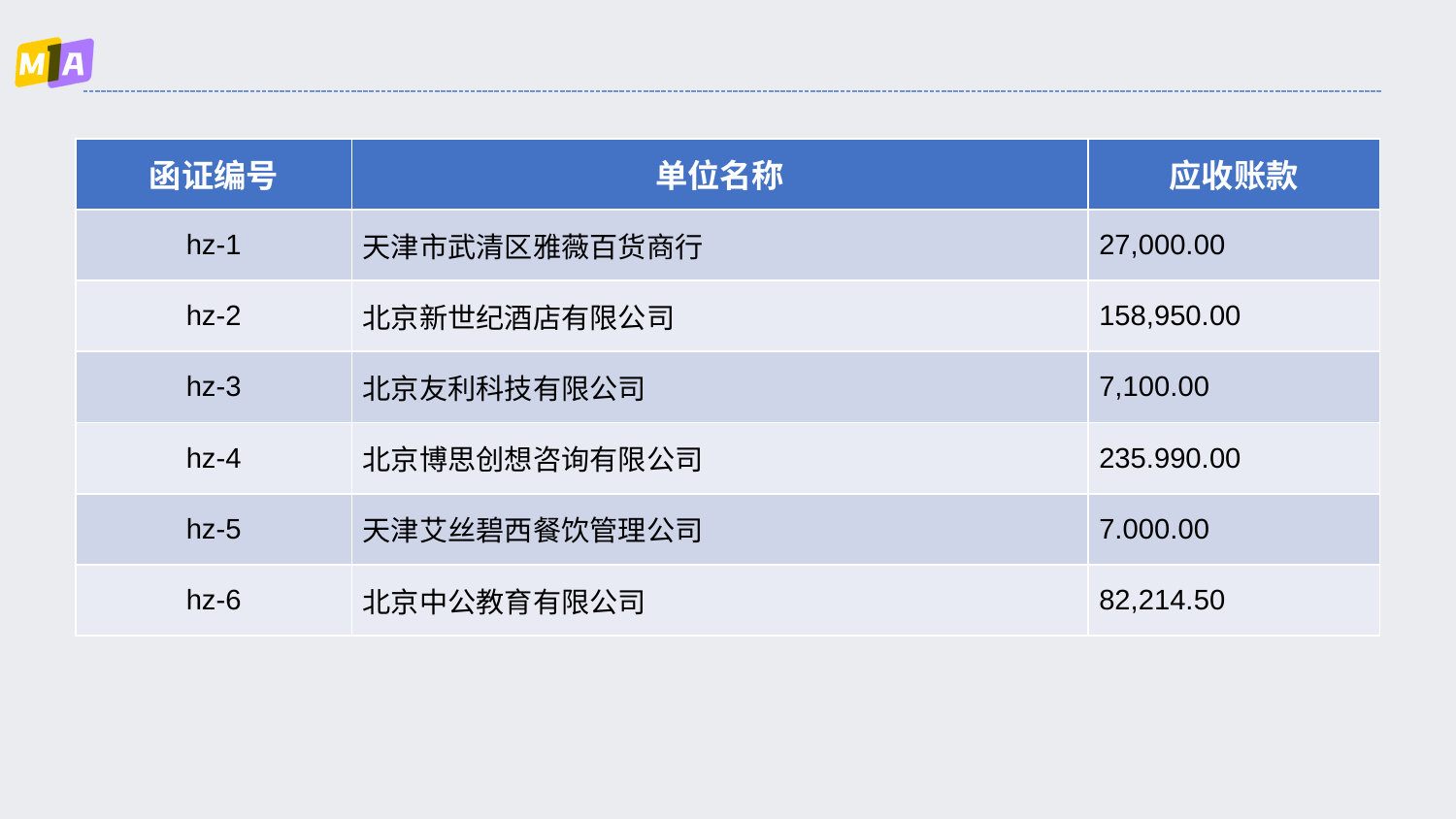

#
| 函证编号 | 单位名称 | 应收账款 |
| --- | --- | --- |
| hz-1 | 天津市武清区雅薇百货商行 | 27,000.00 |
| hz-2 | 北京新世纪酒店有限公司 | 158,950.00 |
| hz-3 | 北京友利科技有限公司 | 7,100.00 |
| hz-4 | 北京博思创想咨询有限公司 | 235.990.00 |
| hz-5 | 天津艾丝碧西餐饮管理公司 | 7.000.00 |
| hz-6 | 北京中公教育有限公司 | 82,214.50 |